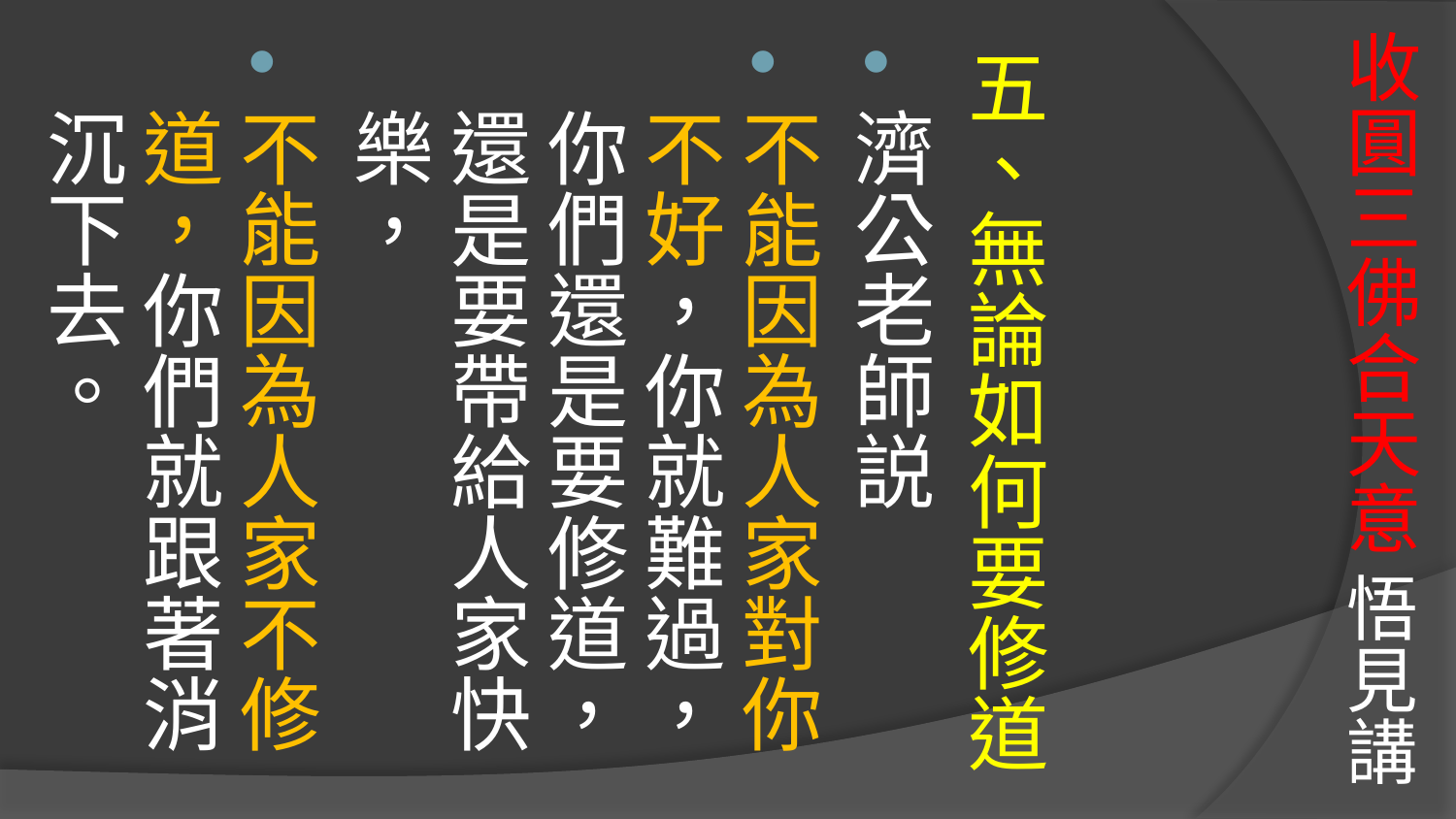

# 收圓三佛合天意 悟見講
五、無論如何要修道
濟公老師説
不能因為人家對你不好，你就難過，你們還是要修道，還是要帶給人家快樂，
不能因為人家不修道，你們就跟著消沉下去。